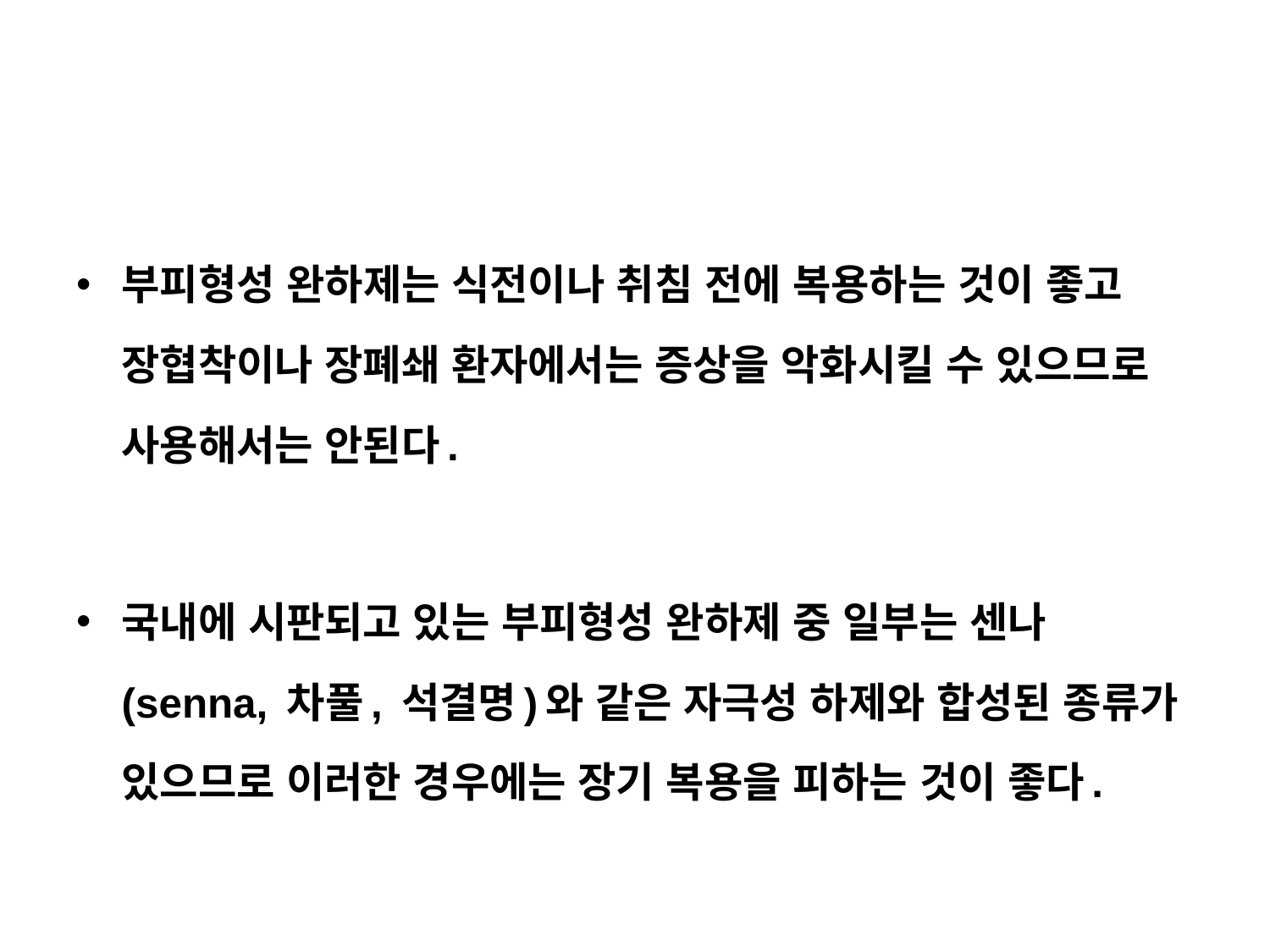

#
부피형성 완하제는 식전이나 취침 전에 복용하는 것이 좋고 장협착이나 장폐쇄 환자에서는 증상을 악화시킬 수 있으므로 사용해서는 안된다.

국내에 시판되고 있는 부피형성 완하제 중 일부는 센나(senna, 차풀, 석결명)와 같은 자극성 하제와 합성된 종류가 있으므로 이러한 경우에는 장기 복용을 피하는 것이 좋다.